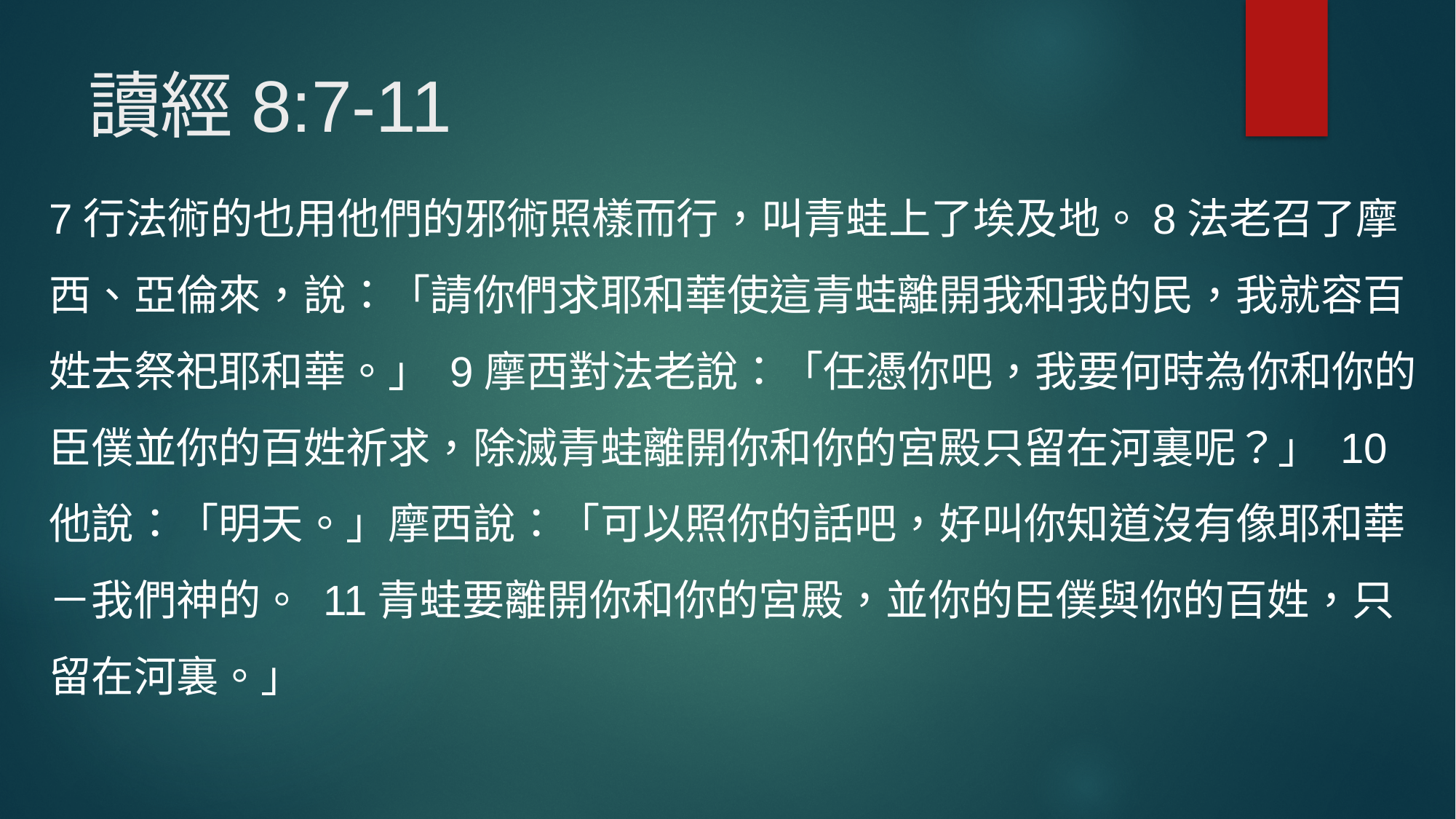

# 讀經8:7-11
7行法術的也用他們的邪術照樣而行，叫青蛙上了埃及地。8法老召了摩西、亞倫來，說：「請你們求耶和華使這青蛙離開我和我的民，我就容百姓去祭祀耶和華。」 9摩西對法老說：「任憑你吧，我要何時為你和你的臣僕並你的百姓祈求，除滅青蛙離開你和你的宮殿只留在河裏呢？」 10他說：「明天。」摩西說：「可以照你的話吧，好叫你知道沒有像耶和華－我們神的。 11青蛙要離開你和你的宮殿，並你的臣僕與你的百姓，只留在河裏。」